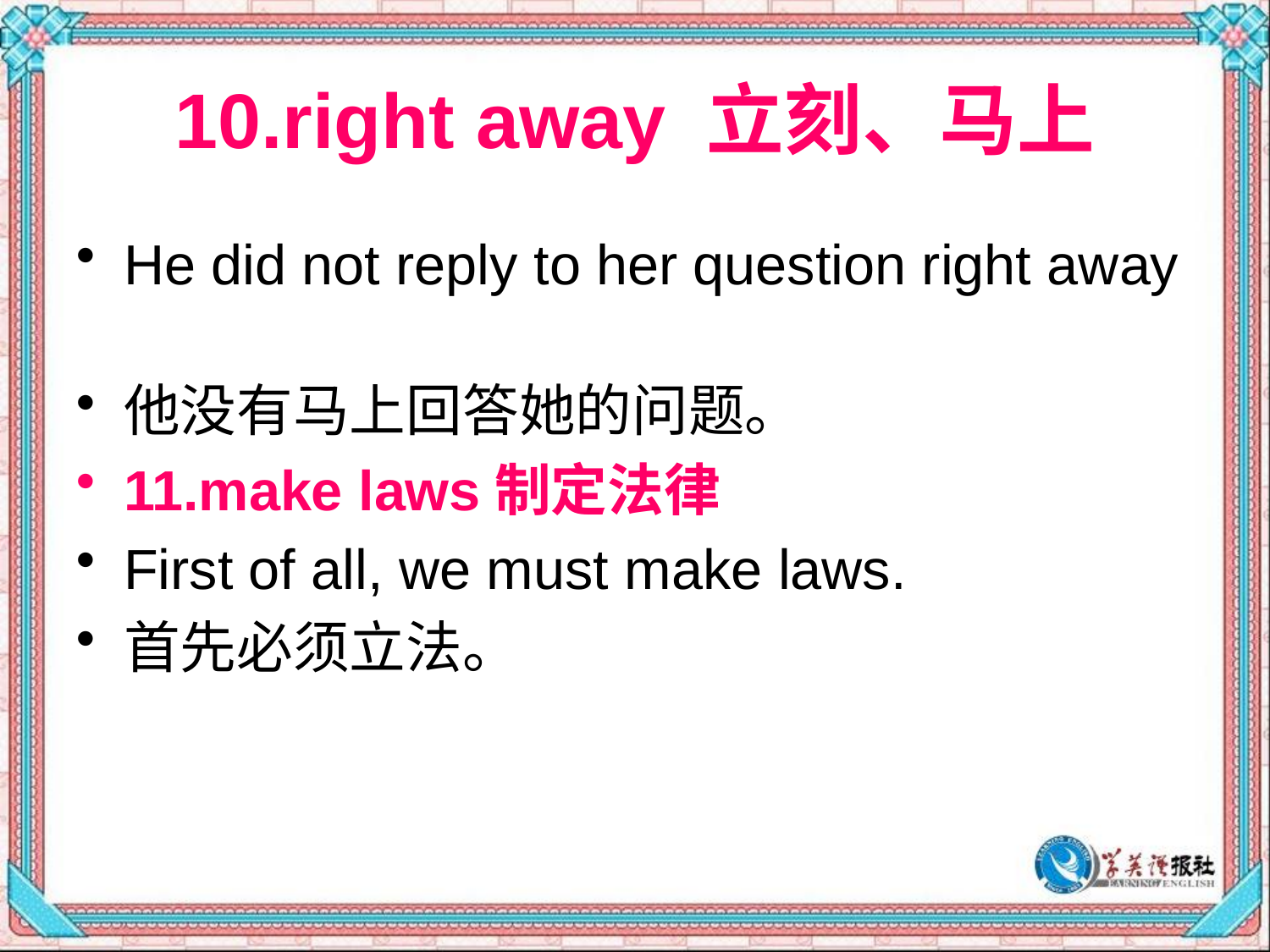

# 10.right away 立刻、马上
He did not reply to her question right away
他没有马上回答她的问题。
11.make laws制定法律
First of all, we must make laws.
首先必须立法。